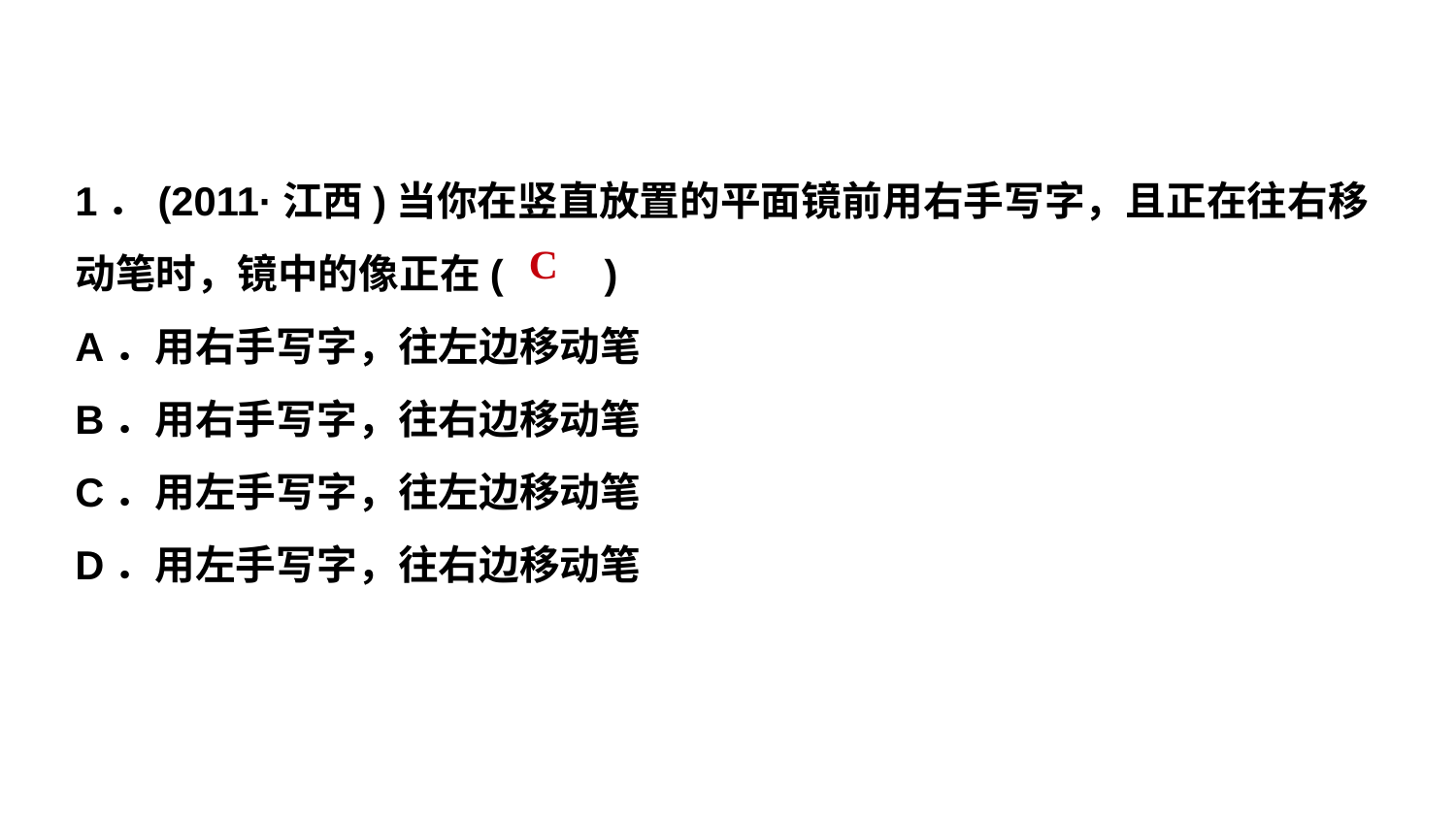

1．(2011·江西)当你在竖直放置的平面镜前用右手写字，且正在往右移
动笔时，镜中的像正在(　　)
A．用右手写字，往左边移动笔
B．用右手写字，往右边移动笔
C．用左手写字，往左边移动笔
D．用左手写字，往右边移动笔
C